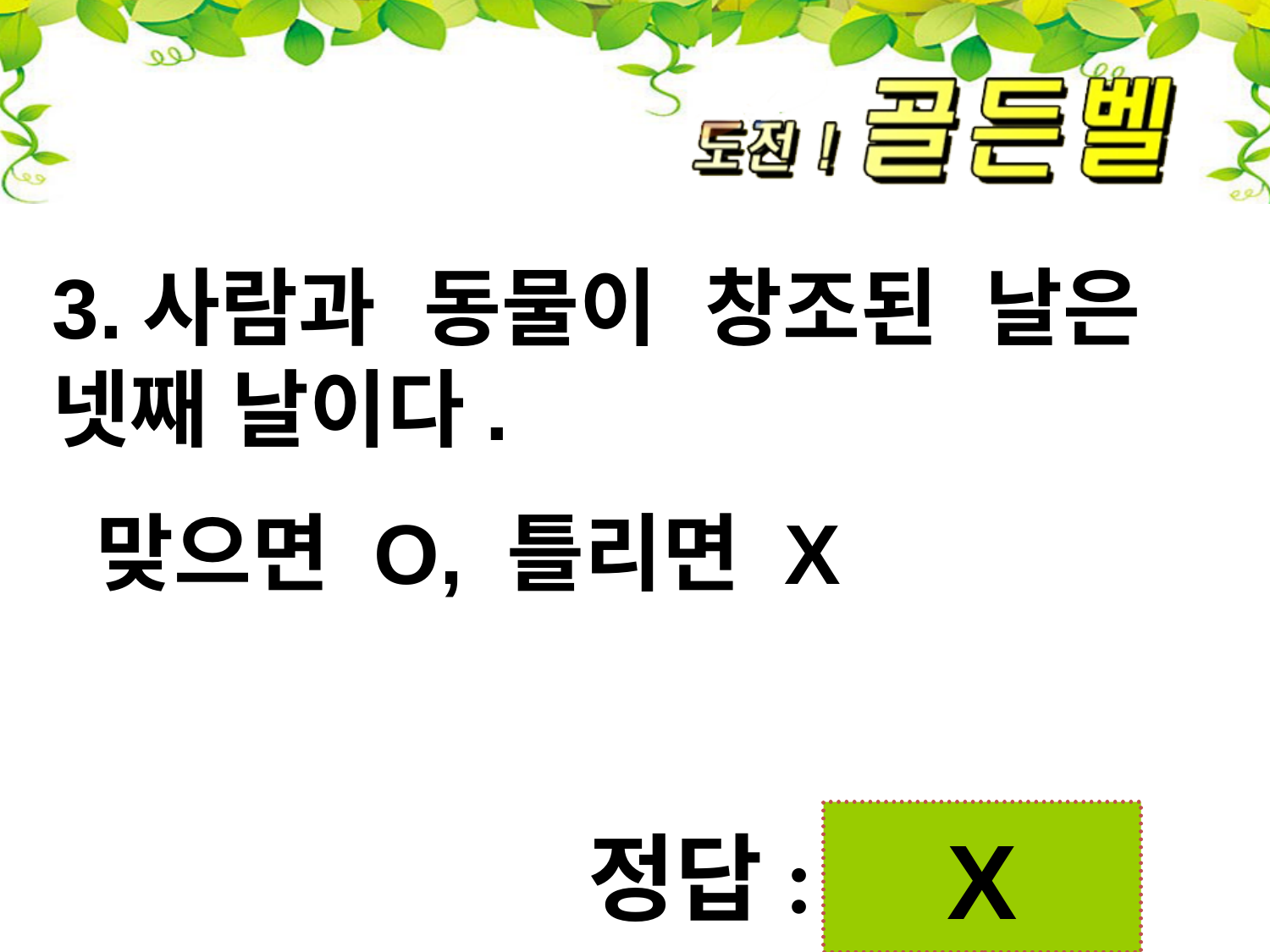

3.사람과  동물이  창조된  날은     넷째 날이다.
 맞으면 O, 틀리면 X

X

정답: